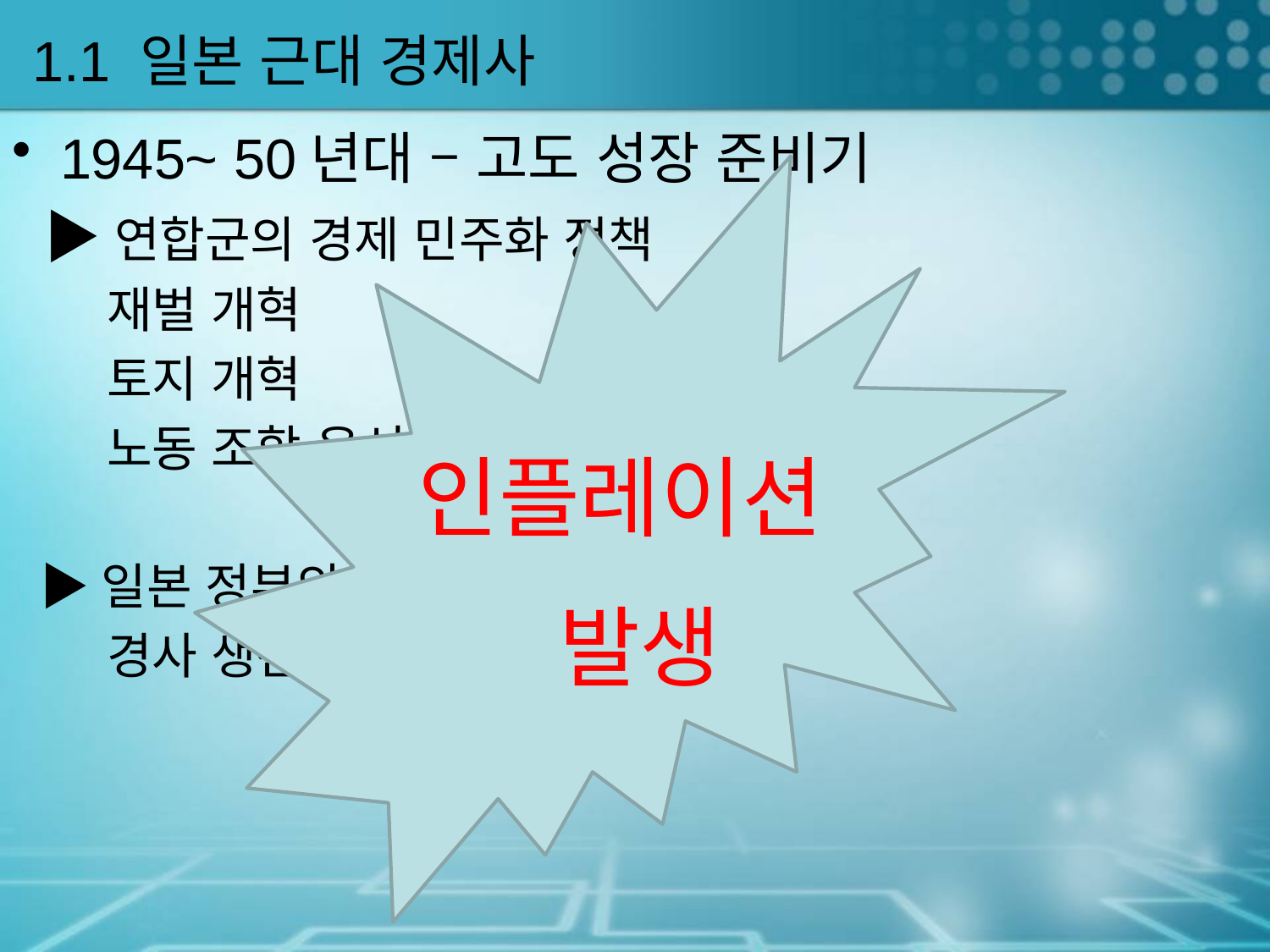

# 1.1 일본 근대 경제사
1945~ 50년대 – 고도 성장 준비기
  ▶연합군의 경제 민주화 정책
      재벌 개혁
      토지 개혁
      노동 조합 육성

  ▶일본 정부의 경제 정책
      경사 생산 방식

인플레이션
발생